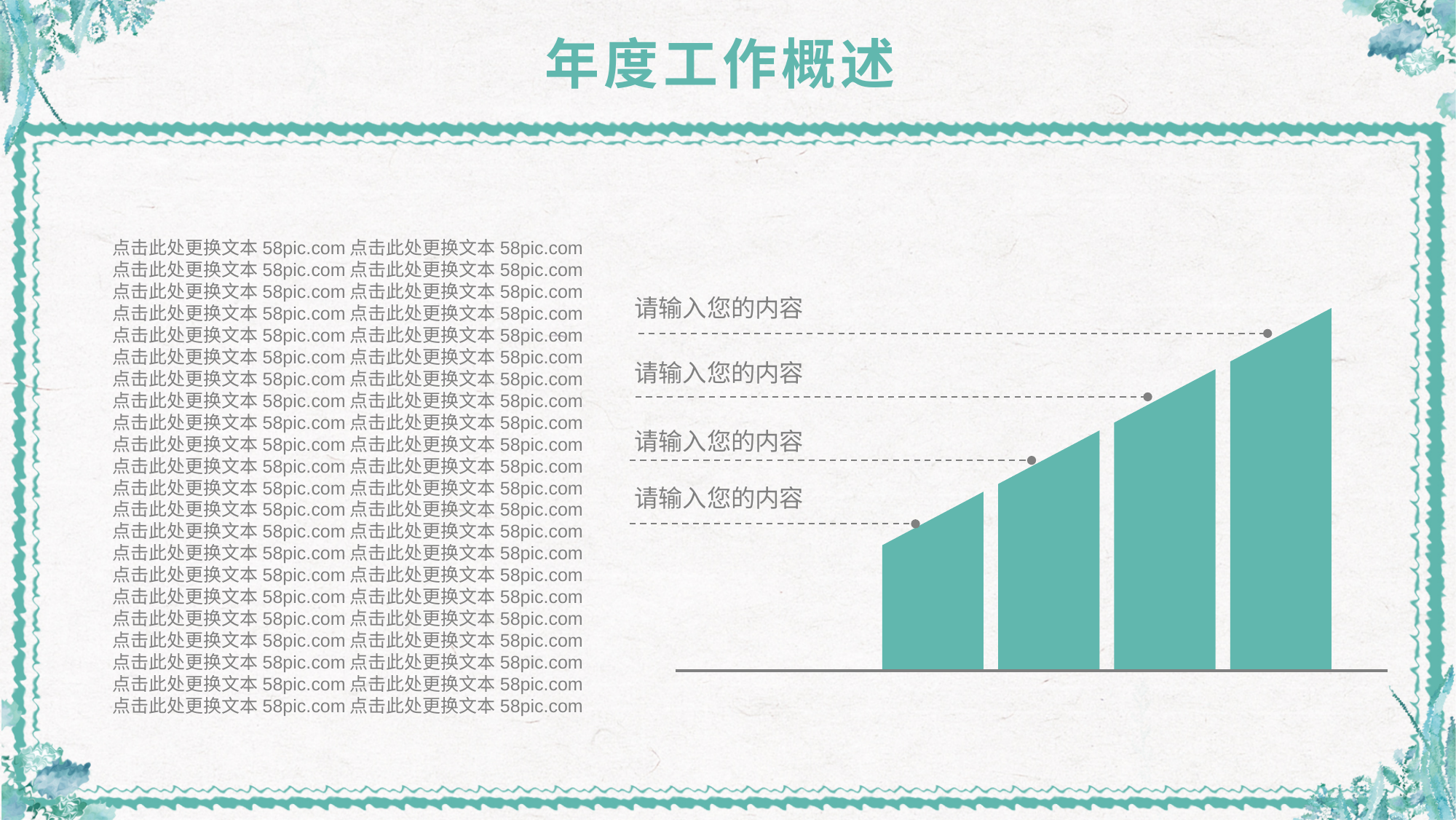

年度工作概述
点击此处更换文本58pic.com点击此处更换文本58pic.com
点击此处更换文本58pic.com点击此处更换文本58pic.com
点击此处更换文本58pic.com点击此处更换文本58pic.com
点击此处更换文本58pic.com点击此处更换文本58pic.com
点击此处更换文本58pic.com点击此处更换文本58pic.com
点击此处更换文本58pic.com点击此处更换文本58pic.com
点击此处更换文本58pic.com点击此处更换文本58pic.com
点击此处更换文本58pic.com点击此处更换文本58pic.com
点击此处更换文本58pic.com点击此处更换文本58pic.com
点击此处更换文本58pic.com点击此处更换文本58pic.com
点击此处更换文本58pic.com点击此处更换文本58pic.com
点击此处更换文本58pic.com点击此处更换文本58pic.com
点击此处更换文本58pic.com点击此处更换文本58pic.com
点击此处更换文本58pic.com点击此处更换文本58pic.com
点击此处更换文本58pic.com点击此处更换文本58pic.com
点击此处更换文本58pic.com点击此处更换文本58pic.com
点击此处更换文本58pic.com点击此处更换文本58pic.com
点击此处更换文本58pic.com点击此处更换文本58pic.com
点击此处更换文本58pic.com点击此处更换文本58pic.com
点击此处更换文本58pic.com点击此处更换文本58pic.com
点击此处更换文本58pic.com点击此处更换文本58pic.com
点击此处更换文本58pic.com点击此处更换文本58pic.com

请输入您的内容

请输入您的内容

请输入您的内容

请输入您的内容